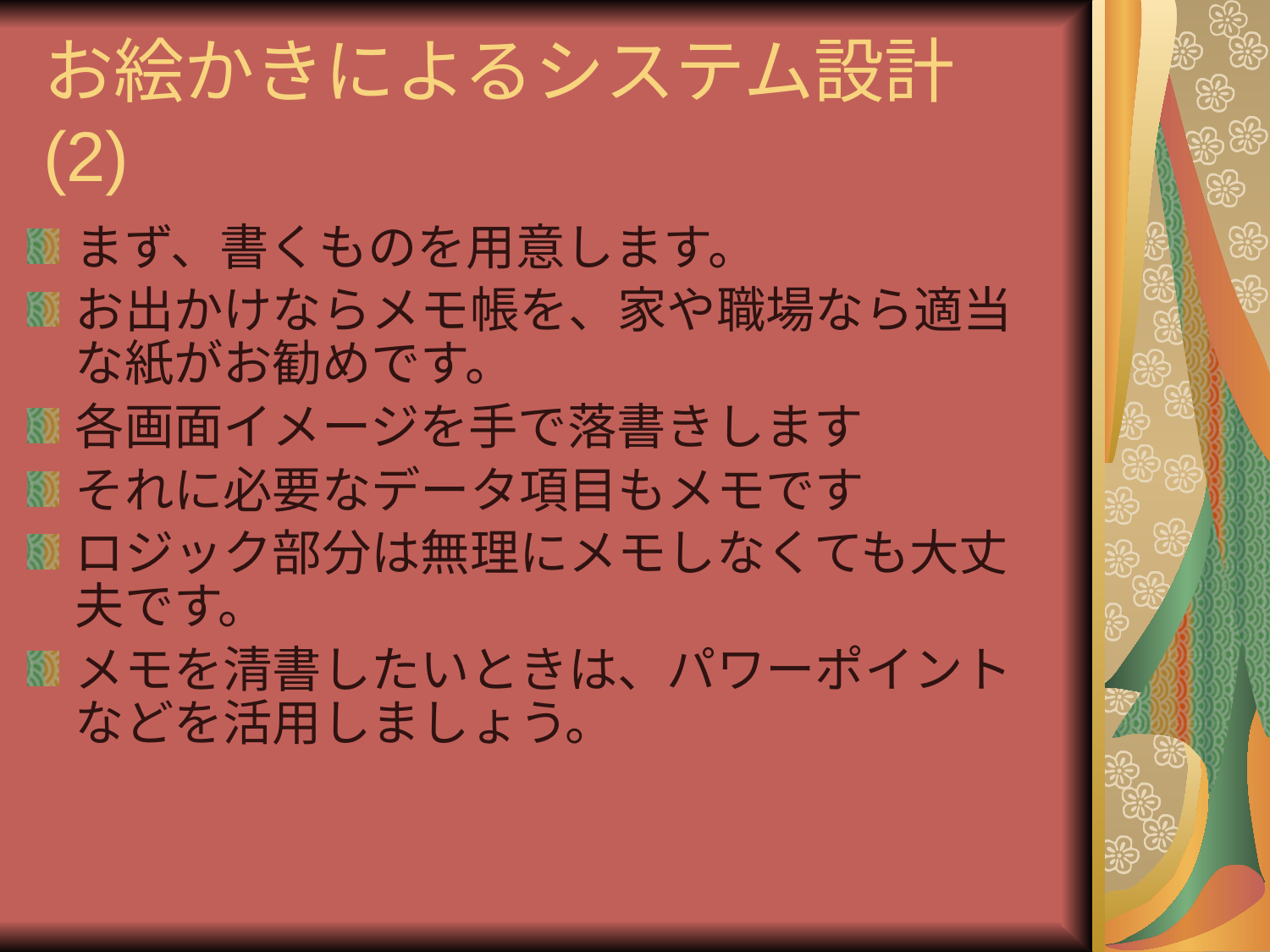

# お絵かきによるシステム設計(2)
まず、書くものを用意します。
お出かけならメモ帳を、家や職場なら適当な紙がお勧めです。
各画面イメージを手で落書きします
それに必要なデータ項目もメモです
ロジック部分は無理にメモしなくても大丈夫です。
メモを清書したいときは、パワーポイントなどを活用しましょう。